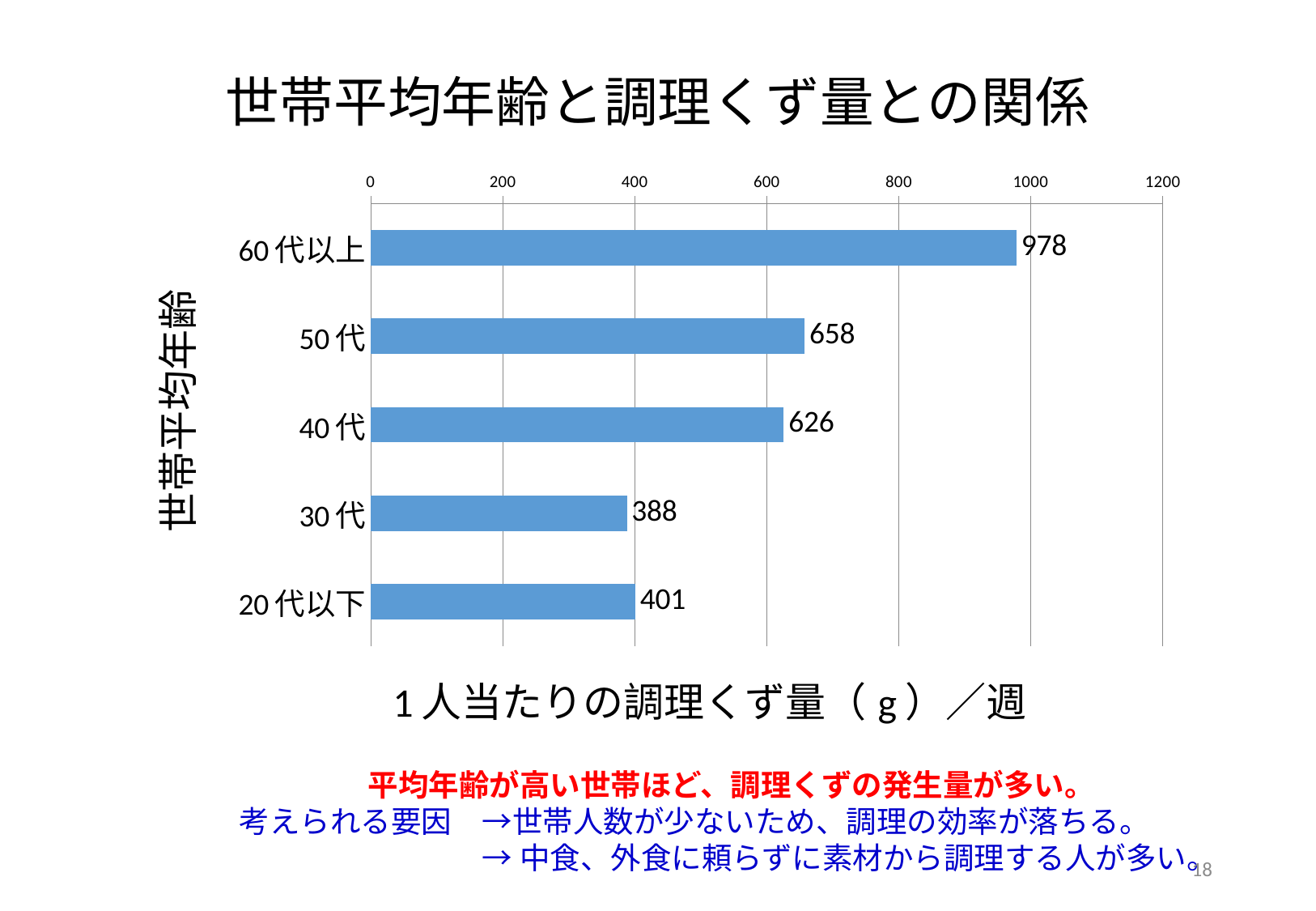

# 世帯平均年齢と調理くず量との関係

### Chart

| Category | 平均 |
|---|---|
| 60代以上 | 978.4166666666666 |
| 50代 | 657.7 |
| 40代 | 625.7857142857143 |
| 30代 | 388.07142857142856 |
| 20代以下 | 400.7013888888887 |
平均年齢が高い世帯ほど、調理くずの発生量が多い。
考えられる要因	→世帯人数が少ないため、調理の効率が落ちる。
		→中食、外食に頼らずに素材から調理する人が多い。
18